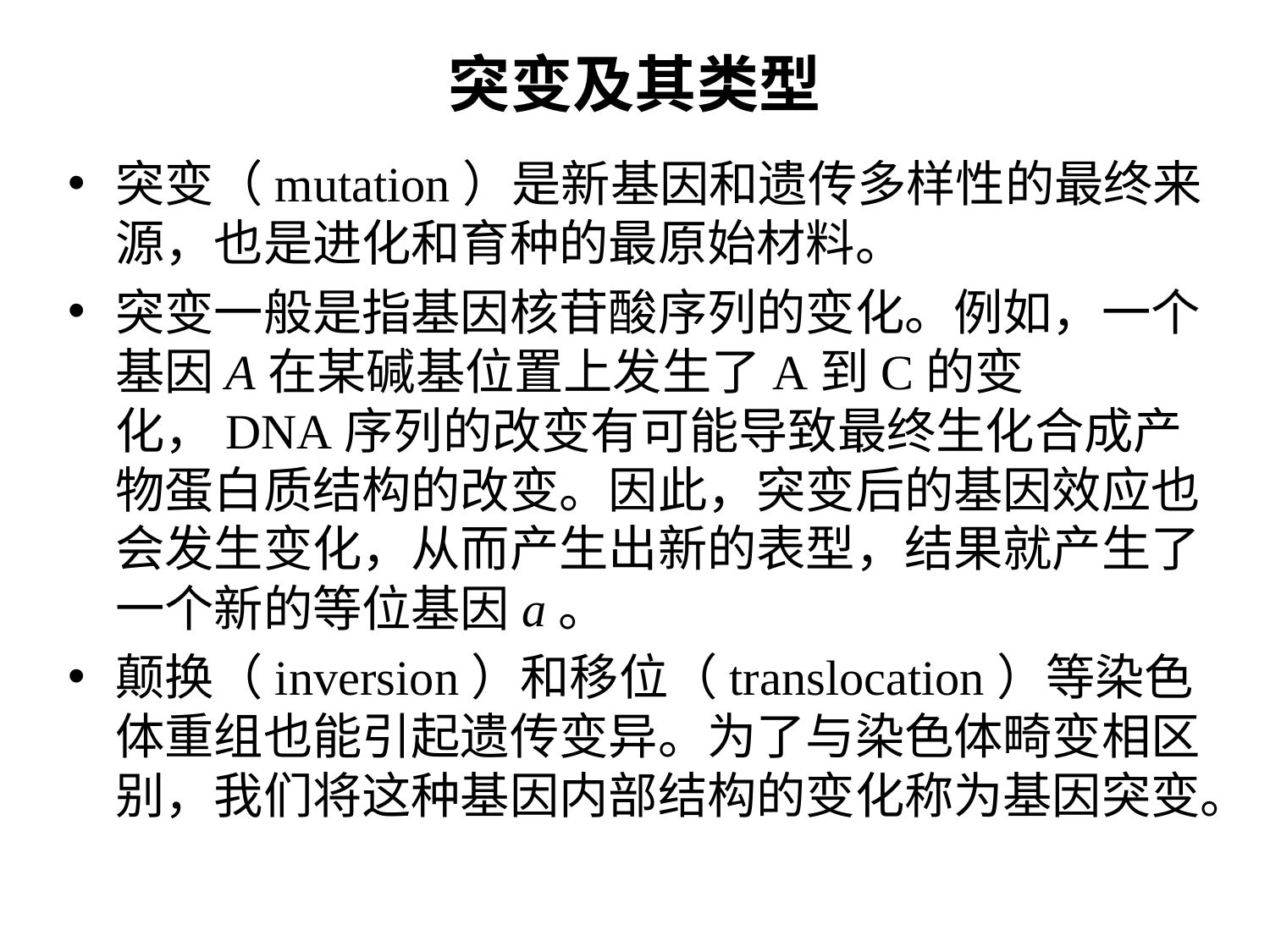

# 突变及其类型
突变（mutation）是新基因和遗传多样性的最终来源，也是进化和育种的最原始材料。
突变一般是指基因核苷酸序列的变化。例如，一个基因A在某碱基位置上发生了A到C的变化，DNA序列的改变有可能导致最终生化合成产物蛋白质结构的改变。因此，突变后的基因效应也会发生变化，从而产生出新的表型，结果就产生了一个新的等位基因a。
颠换（inversion）和移位（translocation）等染色体重组也能引起遗传变异。为了与染色体畸变相区别，我们将这种基因内部结构的变化称为基因突变。